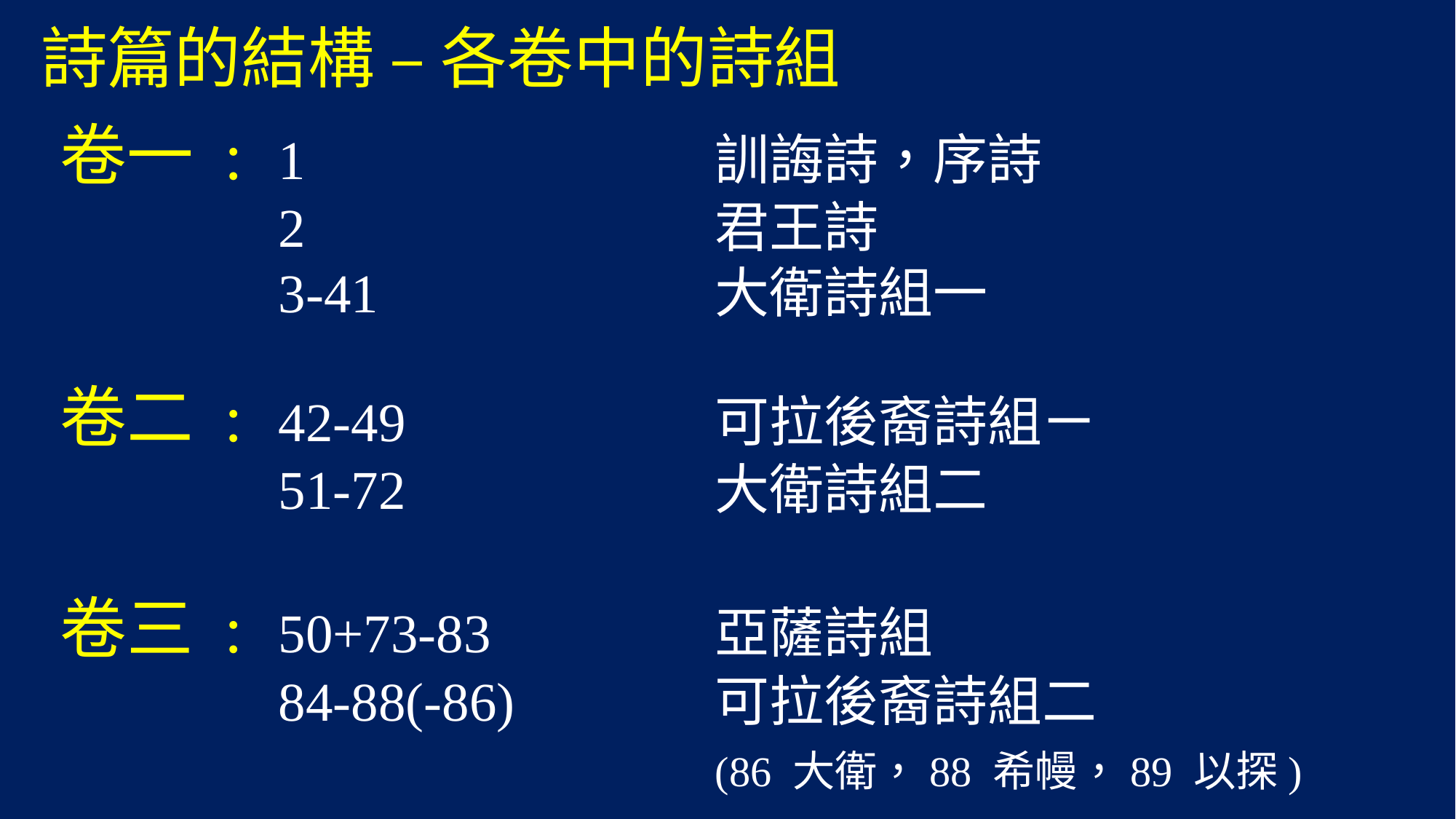

# 詩篇的結構 – 各卷中的詩組
卷一 :  	1 				訓誨詩，序詩
		2				君王詩
		3-41				大衛詩組一

卷二 :  	42-49			可拉後裔詩組ㄧ
		51-72			大衛詩組二

卷三 :  	50+73-83			亞薩詩組
 	      	84-88(-86)		可拉後裔詩組二
						(86 大衛，88 希幔，89 以探)